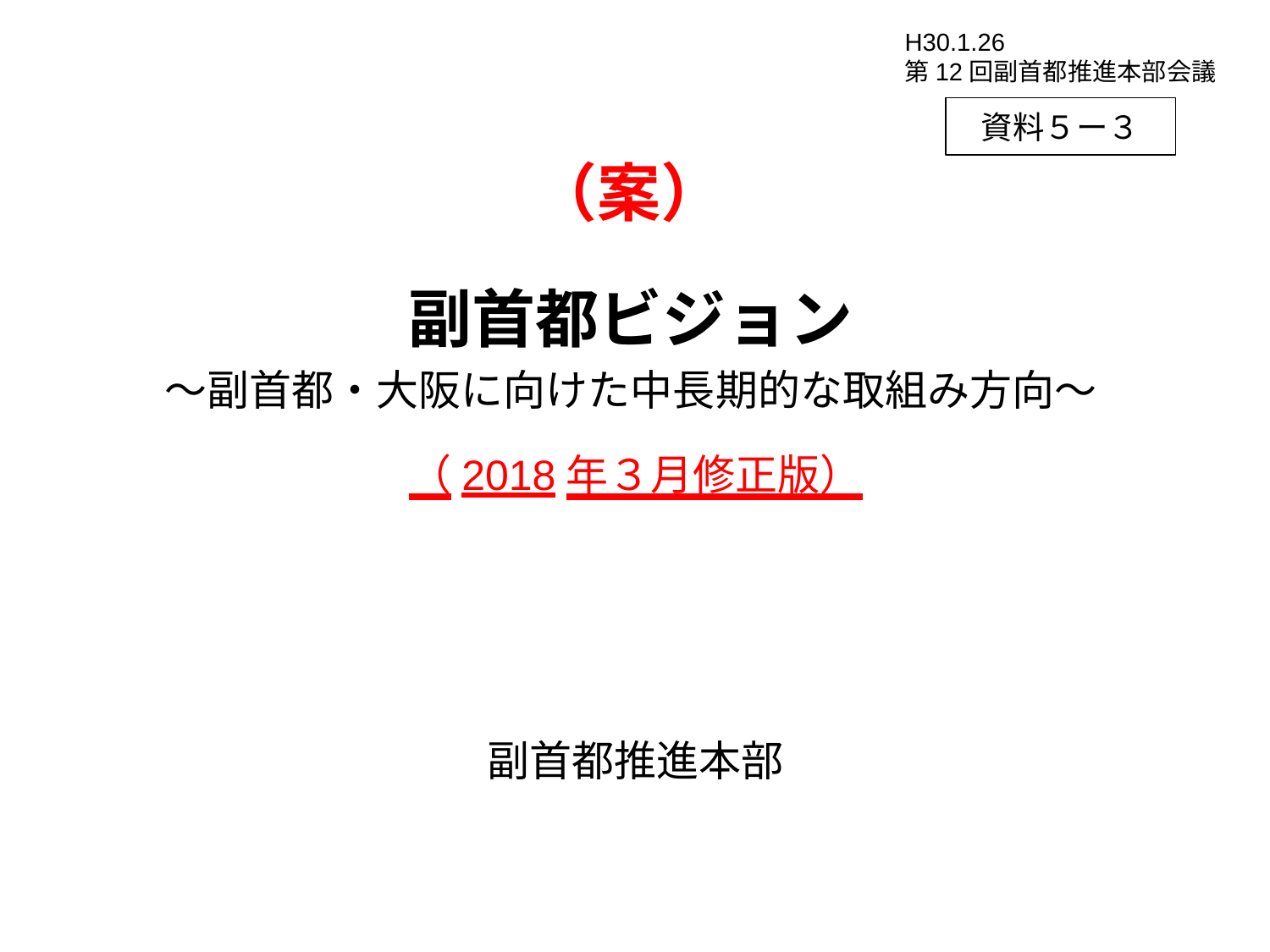

H30.1.26
第12回副首都推進本部会議
資料５ー３
（案）
副首都ビジョン
～副首都・大阪に向けた中長期的な取組み方向～

（2018年３月修正版）
副首都推進本部